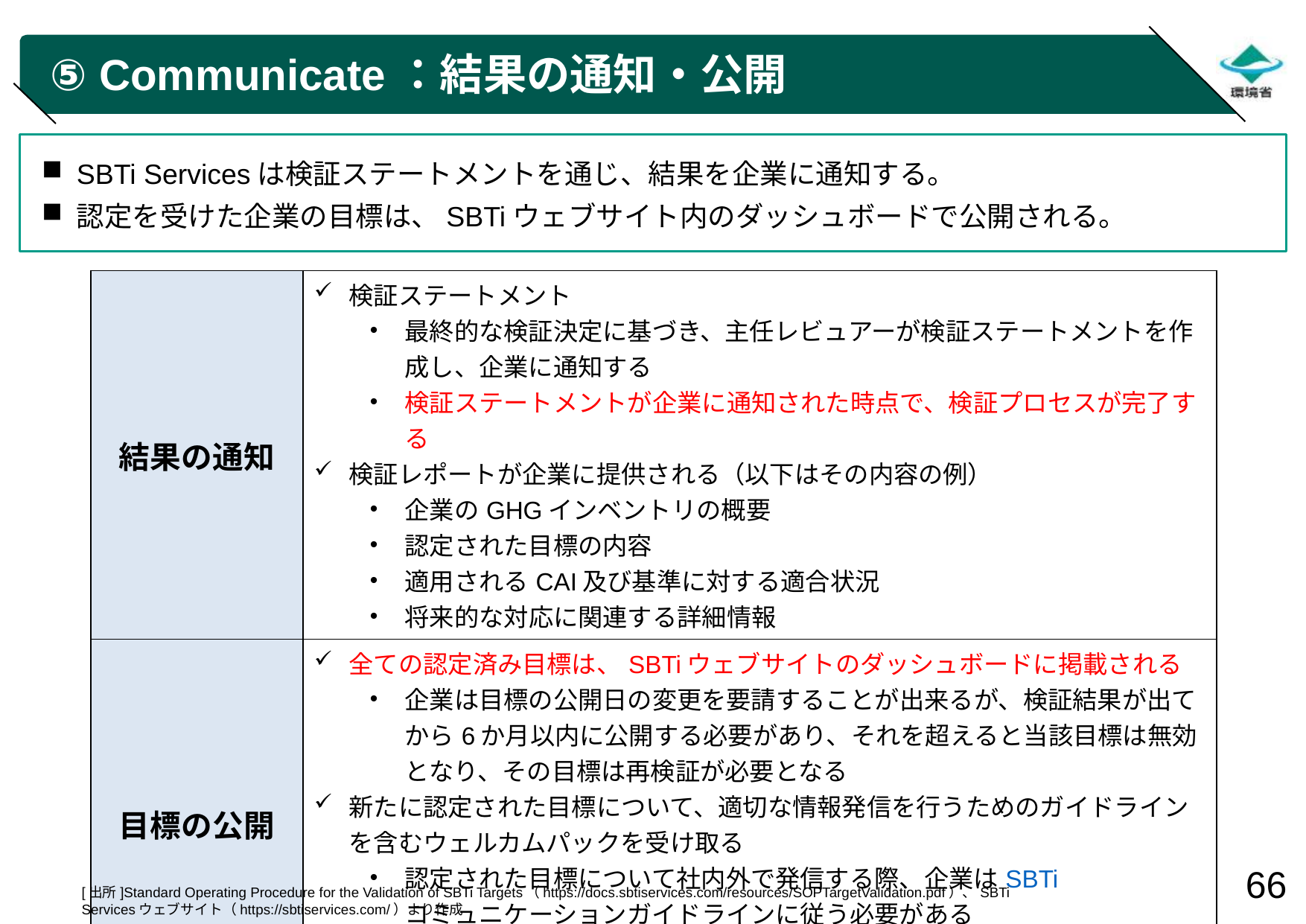

# ⑤ Communicate：結果の通知・公開
SBTi Servicesは検証ステートメントを通じ、結果を企業に通知する。
認定を受けた企業の目標は、SBTiウェブサイト内のダッシュボードで公開される。
| 結果の通知 | 検証ステートメント 最終的な検証決定に基づき、主任レビュアーが検証ステートメントを作成し、企業に通知する 検証ステートメントが企業に通知された時点で、検証プロセスが完了する 検証レポートが企業に提供される（以下はその内容の例） 企業のGHGインベントリの概要 認定された目標の内容 適用されるCAI及び基準に対する適合状況 将来的な対応に関連する詳細情報 |
| --- | --- |
| 目標の公開 | 全ての認定済み目標は、SBTiウェブサイトのダッシュボードに掲載される 企業は目標の公開日の変更を要請することが出来るが、検証結果が出てから6か月以内に公開する必要があり、それを超えると当該目標は無効となり、その目標は再検証が必要となる 新たに認定された目標について、適切な情報発信を行うためのガイドラインを含むウェルカムパックを受け取る 認定された目標について社内外で発信する際、企業はSBTiコミュニケーションガイドラインに従う必要がある 比較可能性と透明性の観点から、企業はテンプレートを用いて逸脱しない表現を用いる必要がある |
[出所]Standard Operating Procedure for the Validation of SBTi Targets（https://docs.sbtiservices.com/resources/SOPTargetValidation.pdf）、SBTi Servicesウェブサイト（https://sbtiservices.com/）より作成